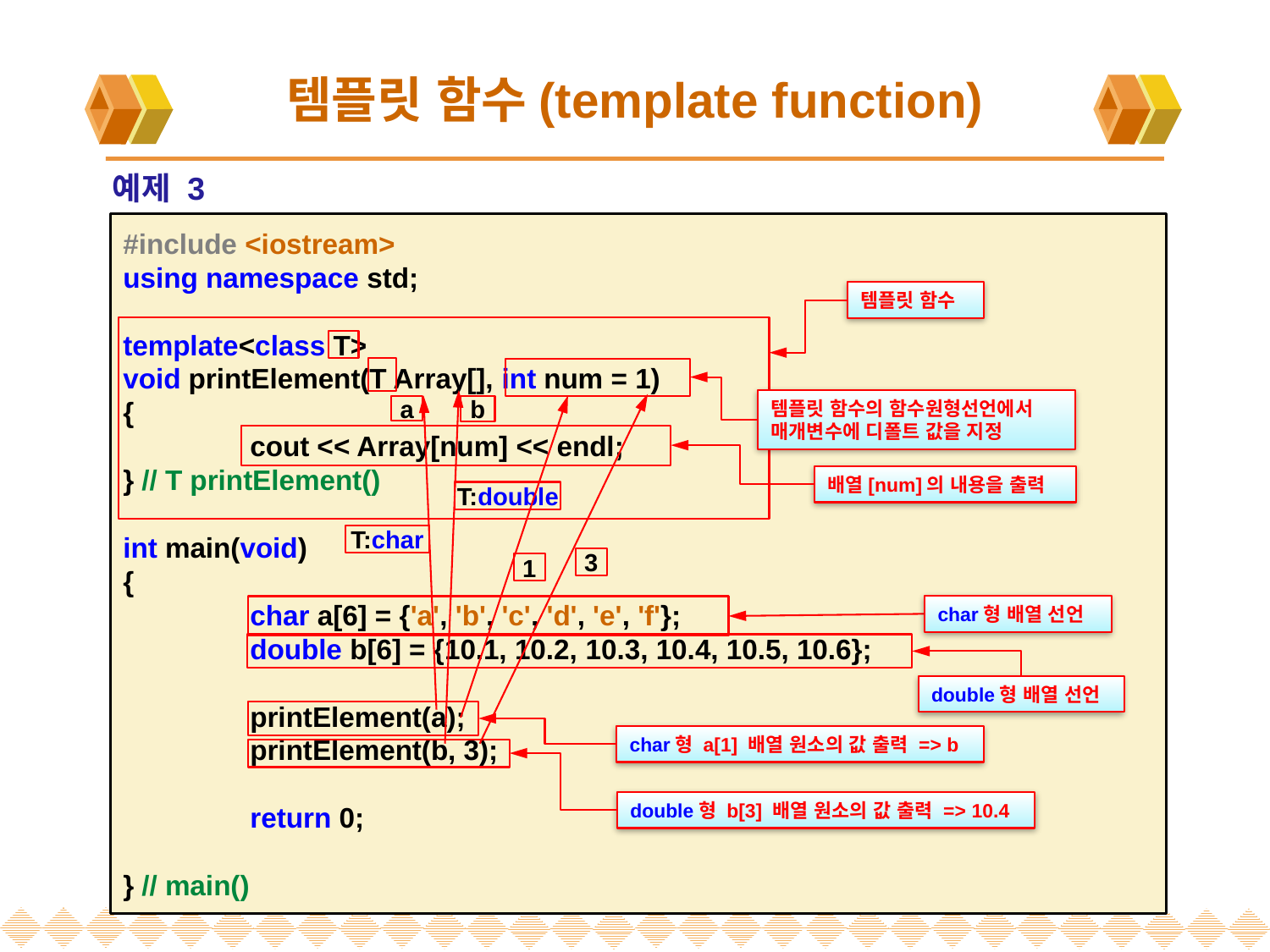

# 템플릿 함수(template function)
 예제 3
#include <iostream>
using namespace std;

template<class T>
void printElement(T Array[], int num = 1)
{
	cout << Array[num] << endl;
} // T printElement()

int main(void)
{
	char a[6] = {'a', 'b', 'c', 'd', 'e', 'f'};
	double b[6] = {10.1, 10.2, 10.3, 10.4, 10.5, 10.6};

	printElement(a);
	printElement(b, 3);

	return 0;

} // main()
템플릿 함수

템플릿 함수의 함수원형선언에서
매개변수에 디폴트 값을 지정
a
b

배열[num]의 내용을 출력
T:double
T:char
3
1
char형 배열 선언

double형 배열 선언

char형 a[1] 배열 원소의 값 출력 => b

double형 b[3] 배열 원소의 값 출력 => 10.4